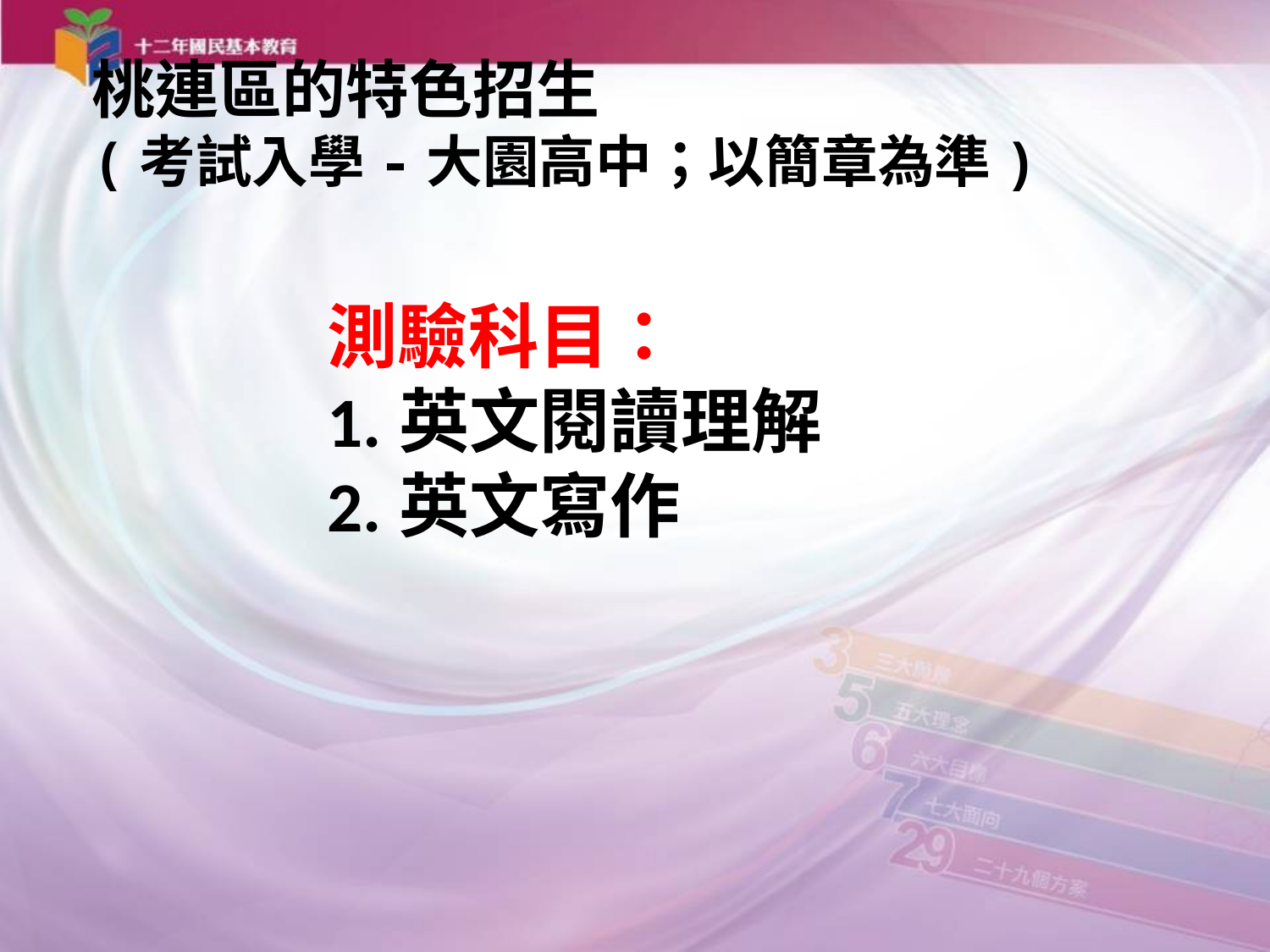

桃連區的特色招生
(考試入學-大園高中；以簡章為準)
測驗科目：
1.英文閱讀理解
2.英文寫作